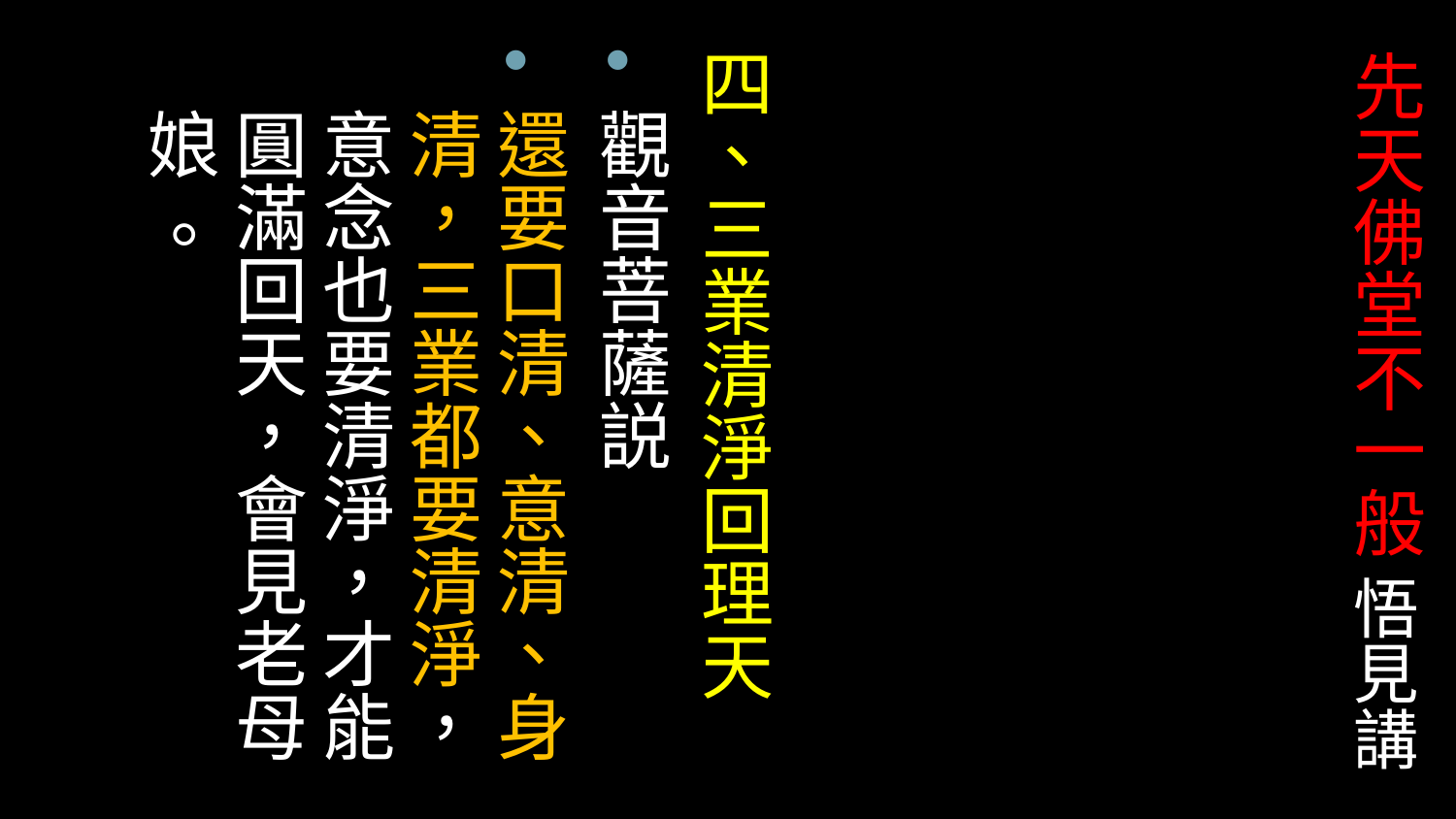

四、三業清淨回理天
觀音菩薩説
還要口清、意清、身清，三業都要清淨，意念也要清淨，才能圓滿回天，會見老母娘 。

# 先天佛堂不一般 悟見講